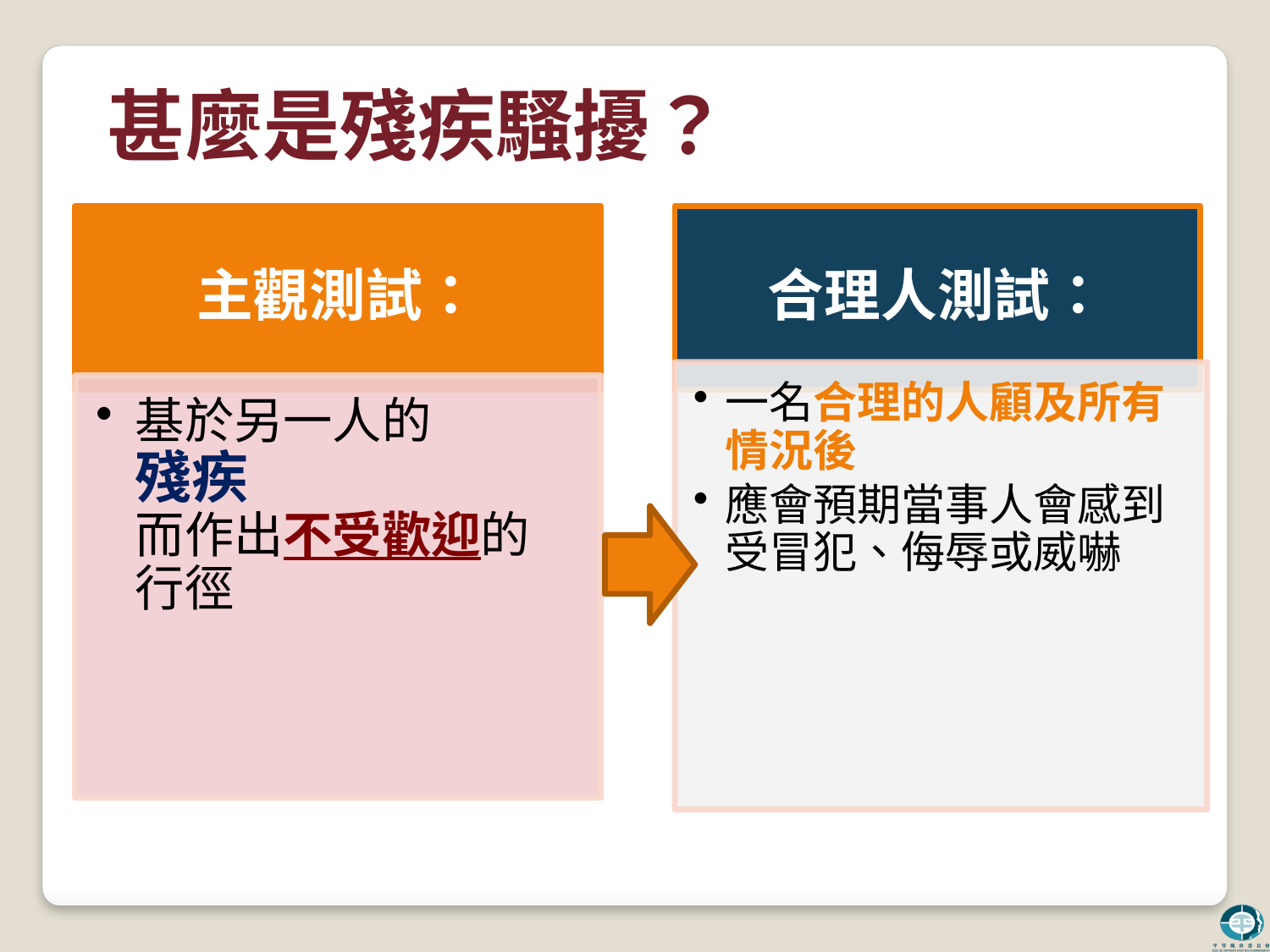

# 甚麼是殘疾騷擾？
主觀測試：
基於另一人的
殘疾
而作出不受歡迎的行徑
合理人測試：
一名合理的人顧及所有情況後
應會預期當事人會感到受冒犯、侮辱或威嚇